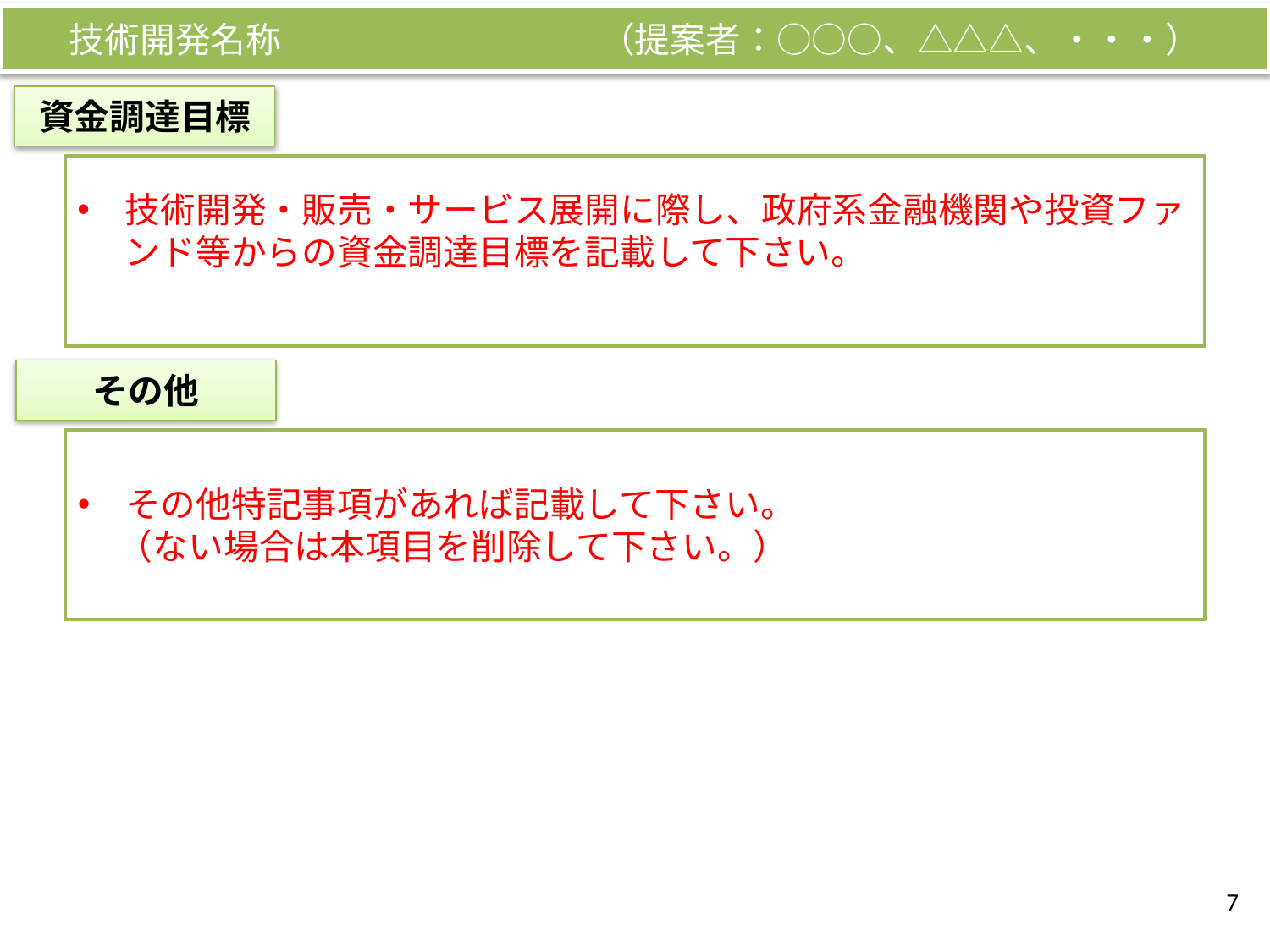

技術開発名称　　　　　　　　　（提案者：○○○、△△△、・・・）
資金調達目標
技術開発・販売・サービス展開に際し、政府系金融機関や投資ファンド等からの資金調達目標を記載して下さい。

その他
その他特記事項があれば記載して下さい。
    （ない場合は本項目を削除して下さい。）
7